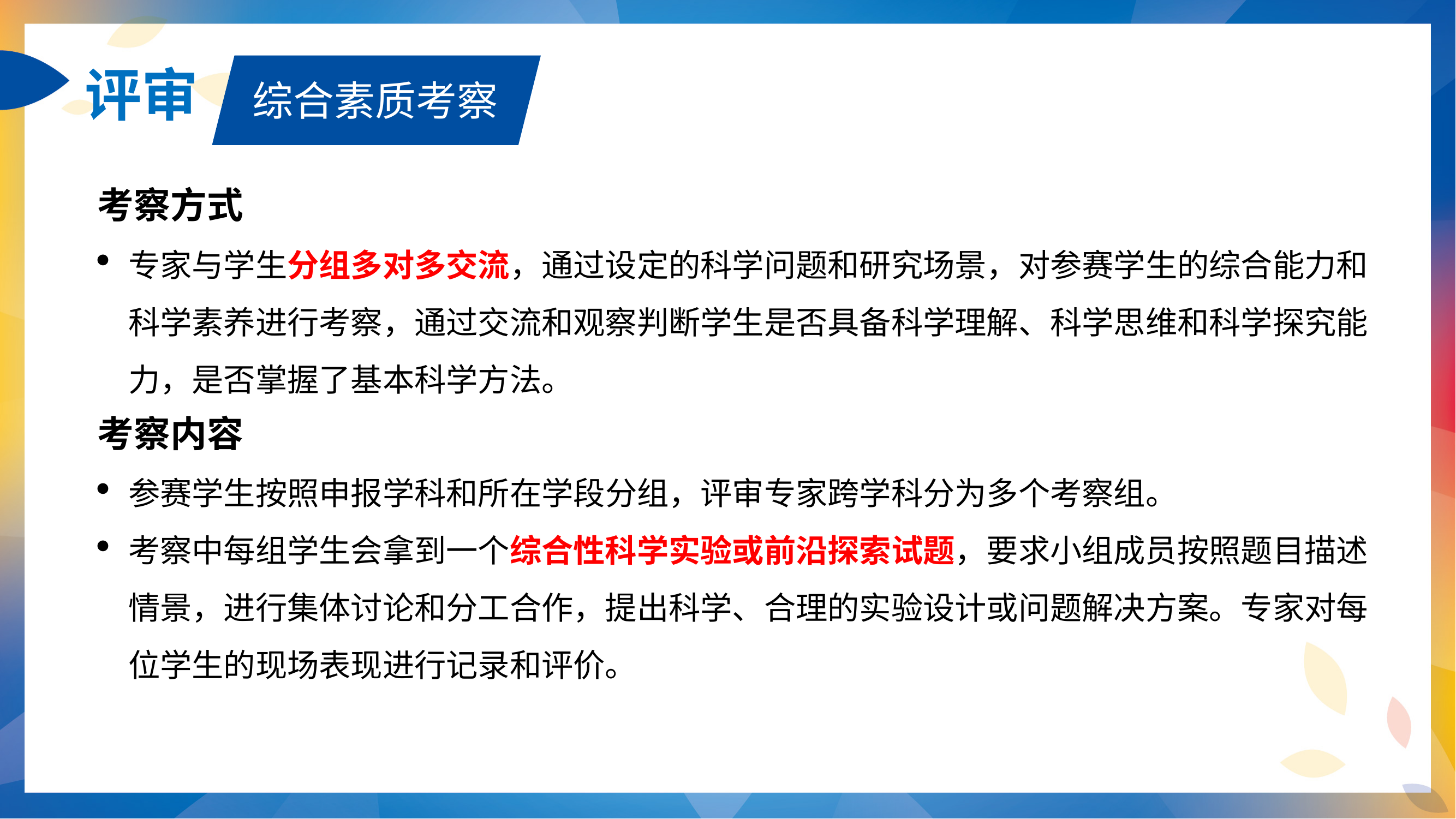

评审

综合素质考察
考察方式
专家与学生分组多对多交流，通过设定的科学问题和研究场景，对参赛学生的综合能力和科学素养进行考察，通过交流和观察判断学生是否具备科学理解、科学思维和科学探究能力，是否掌握了基本科学方法。
考察内容
参赛学生按照申报学科和所在学段分组，评审专家跨学科分为多个考察组。
考察中每组学生会拿到一个综合性科学实验或前沿探索试题，要求小组成员按照题目描述情景，进行集体讨论和分工合作，提出科学、合理的实验设计或问题解决方案。专家对每位学生的现场表现进行记录和评价。